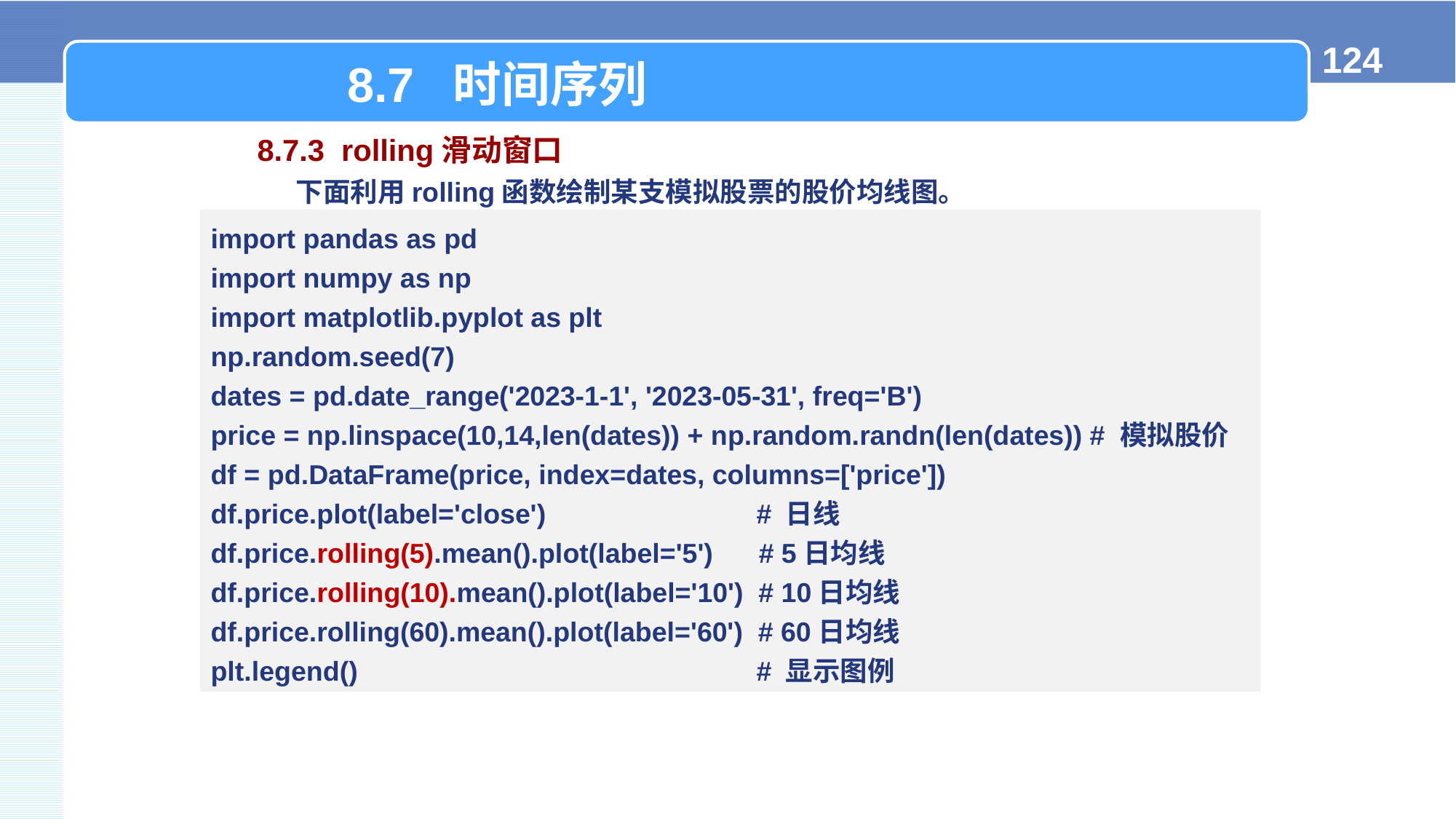

8.7  时间序列
8.7.3  rolling滑动窗口

下面利用rolling函数绘制某支模拟股票的股价均线图。
import pandas as pd
import numpy as np
import matplotlib.pyplot as plt
np.random.seed(7)
dates = pd.date_range('2023-1-1', '2023-05-31', freq='B')
price = np.linspace(10,14,len(dates)) + np.random.randn(len(dates)) # 模拟股价
df = pd.DataFrame(price, index=dates, columns=['price'])
df.price.plot(label='close')                      	# 日线
df.price.rolling(5).mean().plot(label='5')      # 5日均线
df.price.rolling(10).mean().plot(label='10')  # 10日均线
df.price.rolling(60).mean().plot(label='60')  # 60日均线
plt.legend()                                  		# 显示图例